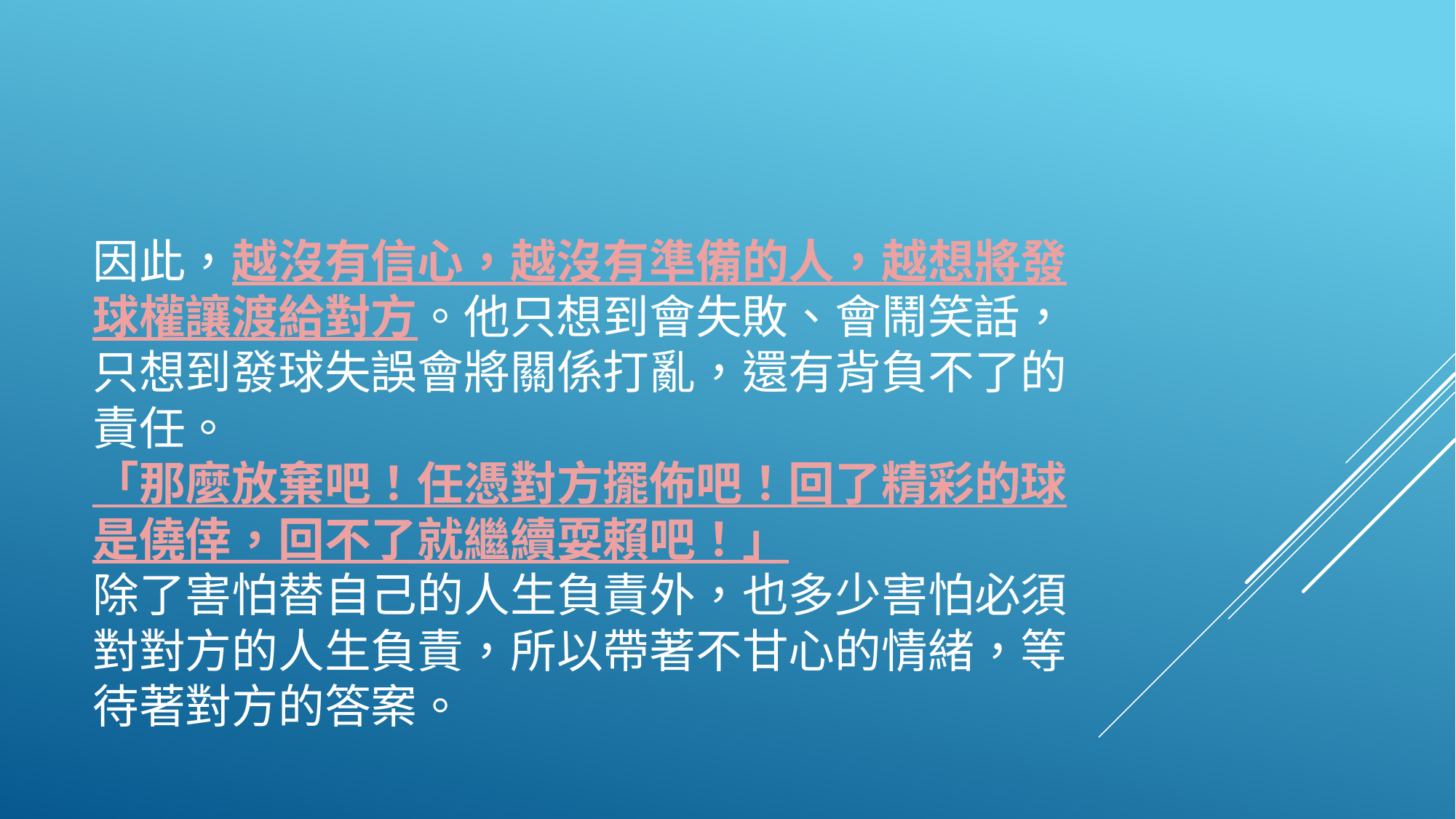

# 因此，越沒有信心，越沒有準備的人，越想將發球權讓渡給對方。他只想到會失敗、會鬧笑話，只想到發球失誤會將關係打亂，還有背負不了的責任。 「那麼放棄吧！任憑對方擺佈吧！回了精彩的球是僥倖，回不了就繼續耍賴吧！」 除了害怕替自己的人生負責外，也多少害怕必須對對方的人生負責，所以帶著不甘心的情緒，等待著對方的答案。